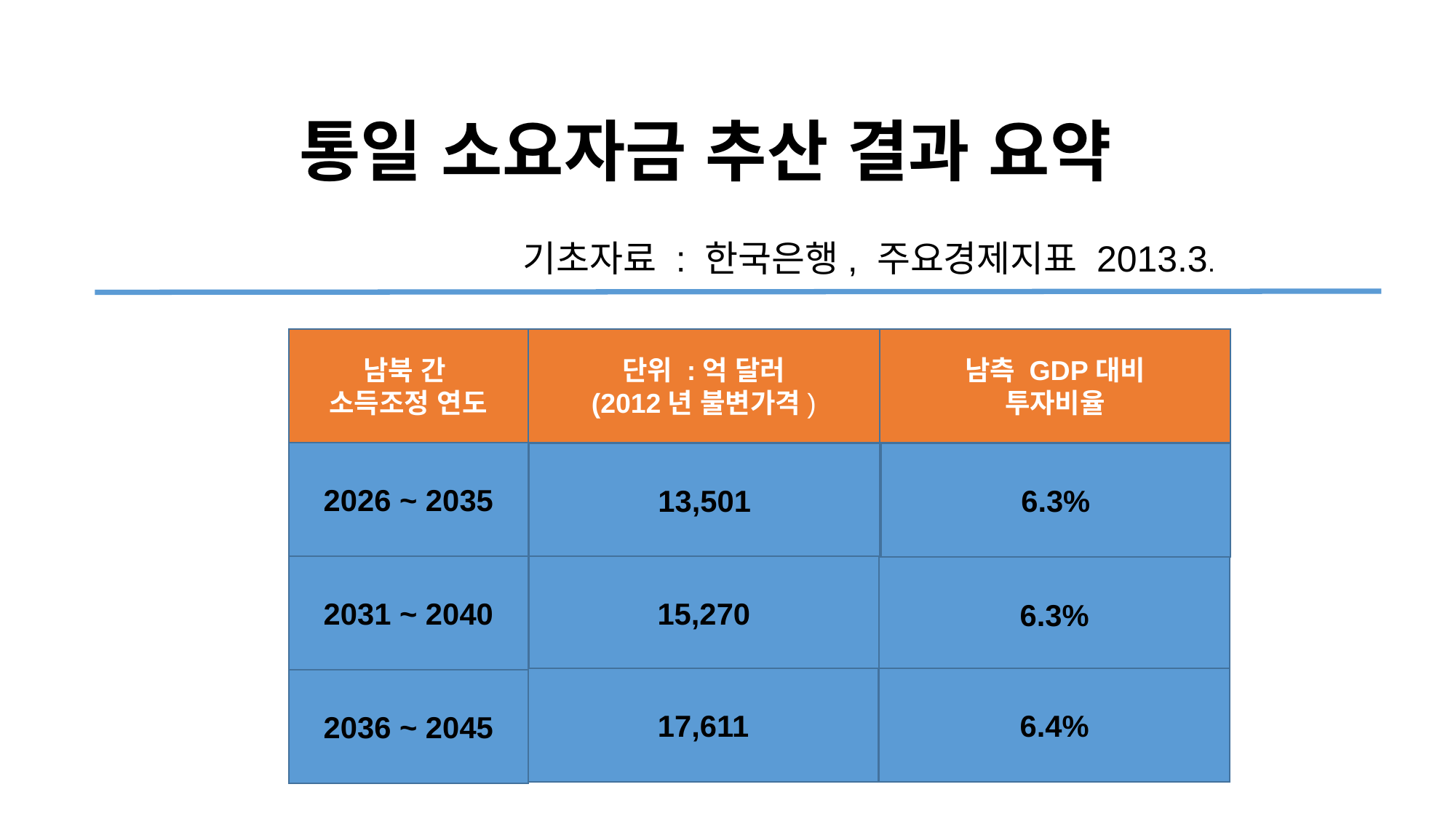

통일 소요자금 추산 결과 요약
기초자료 : 한국은행, 주요경제지표 2013.3.
남북 간
소득조정 연도
단위 :억 달러
(2012년 불변가격)
남측 GDP대비
투자비율
2026 ~ 2035
13,501
6.3%
2031 ~ 2040
15,270
6.3%
17,611
6.4%
2036 ~ 2045